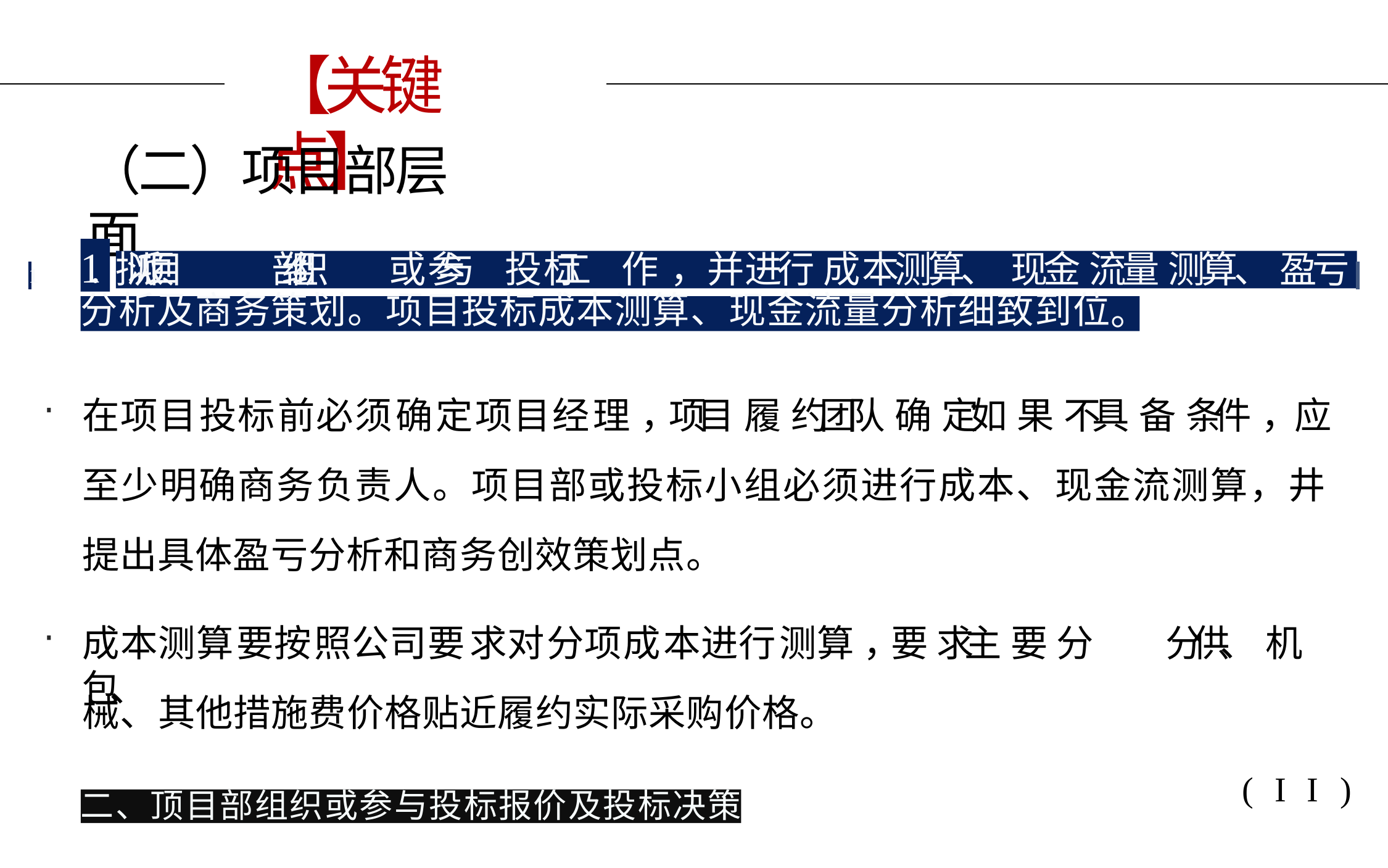

# 【关键点】

（二）项目部层面
1.
拟派项目	部组织	或	参与	投	标工	作	，并进行 成本测算、 现金 流量 测算、 盈亏 I

1

。
分析及商务策划。项目投标成本测算、现金流量分析细致到位
在项目投标前必须确定项目经理 ，项目 履 约团队 确 定如 果 不具 备 条件 ，应 至少明确商务负责人。项目部或投标小组必须进行成本、现金流测算，井 提出具体盈亏分析和商务创效策划点。
成本测算要按照公司要求对分项成本进行测算 ，要 求主 要 分包、
分 供 、 机
械、其他措施费价格贴近履约实际采购价格。
(II)
二、顶目部组织或参与投标报价及投标决策